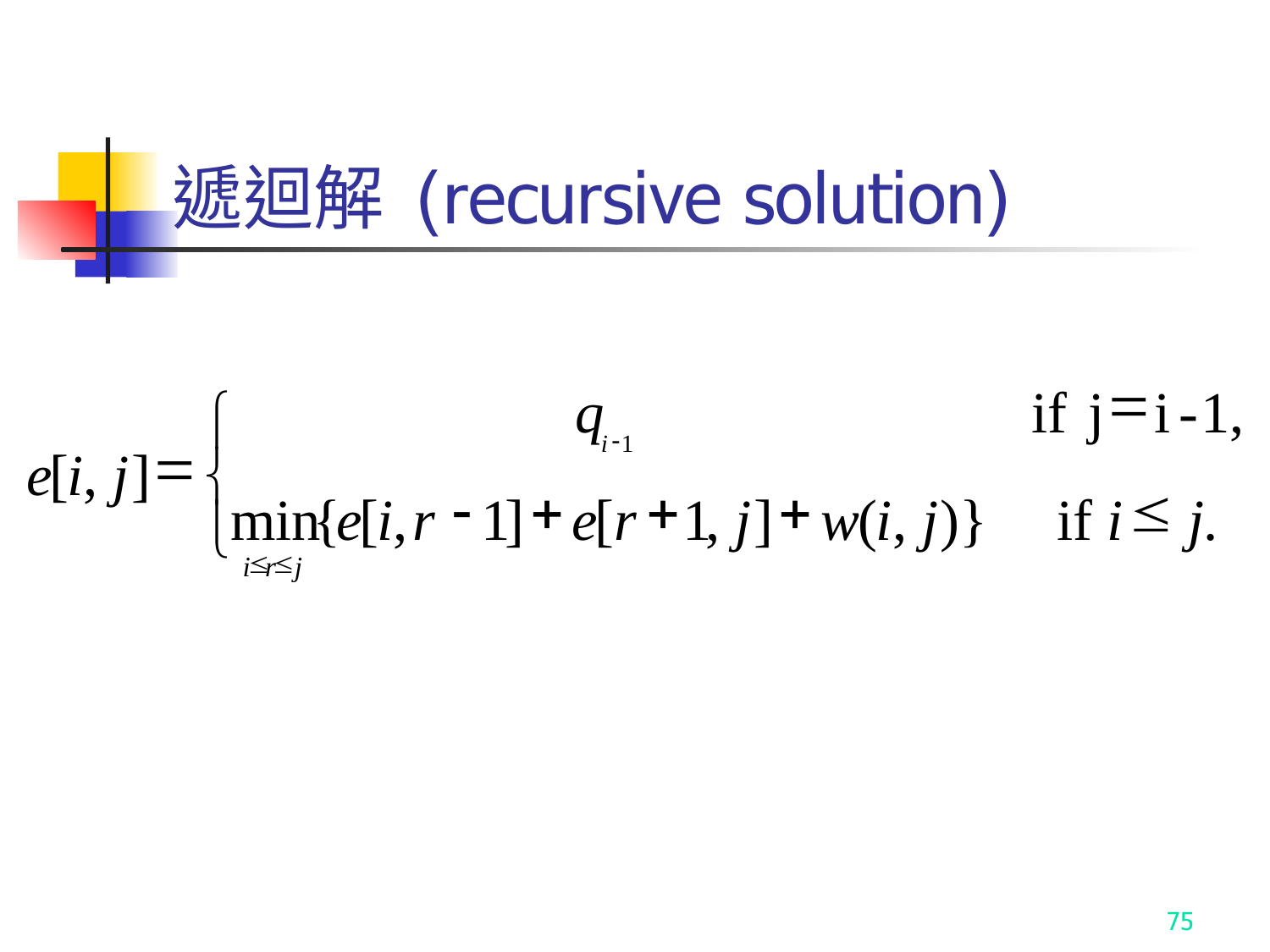

# 遞迴解 (recursive solution)

=
q
if

j
i
-
1,

−
1
i
=
e
[
i
,
j
]

−
+
+
+
≤
min
{
e
[
i
,
r
1
]
e
[
r
1
,
j
]
w
(
i
,
j
)}
if

i
j
.

≤
≤
i
r
j
75